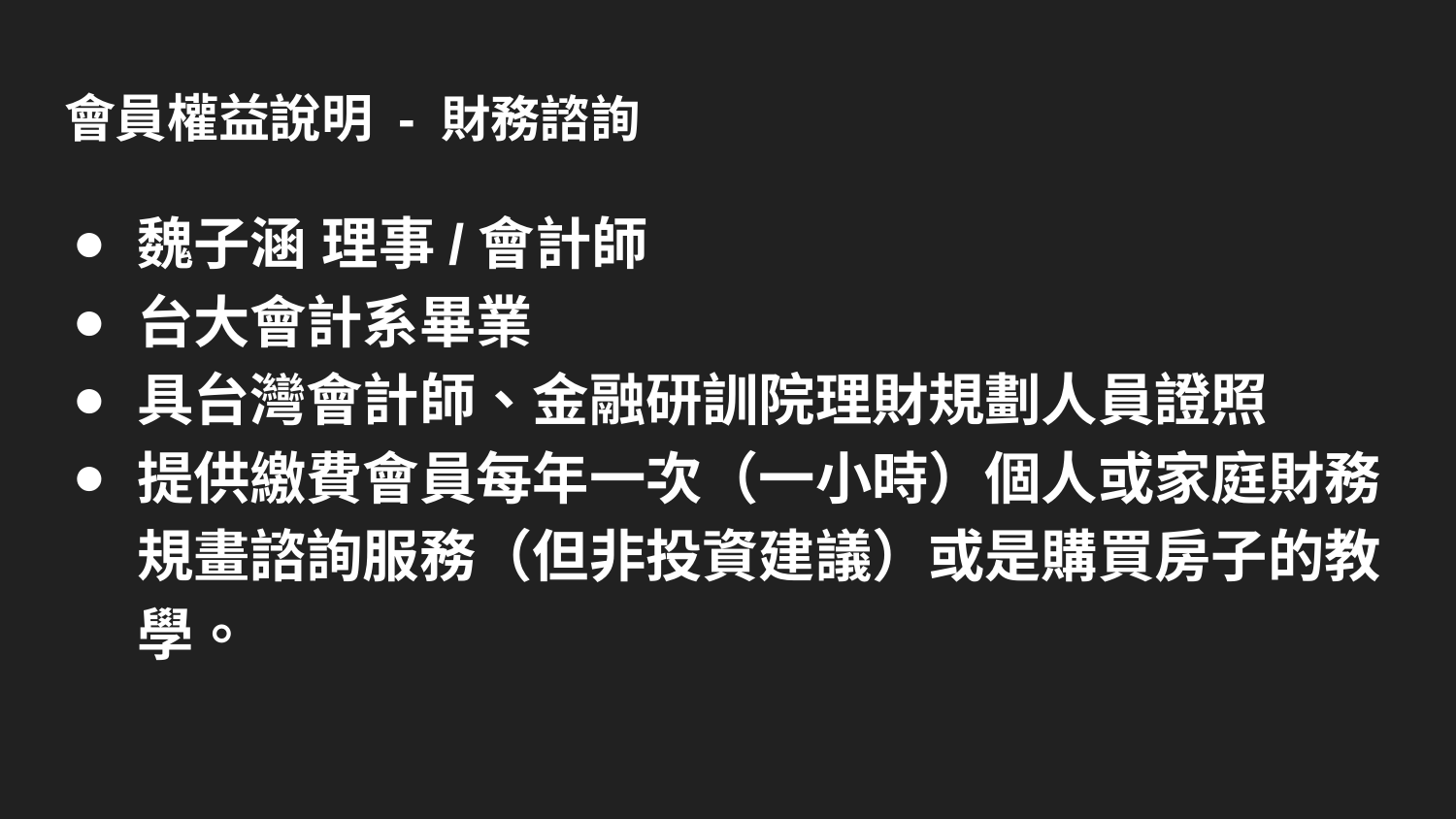

# 會員權益說明 - 財務諮詢
魏子涵 理事/會計師
台大會計系畢業
具台灣會計師、金融研訓院理財規劃人員證照
提供繳費會員每年一次（一小時）個人或家庭財務規畫諮詢服務（但非投資建議）或是購買房子的教學。